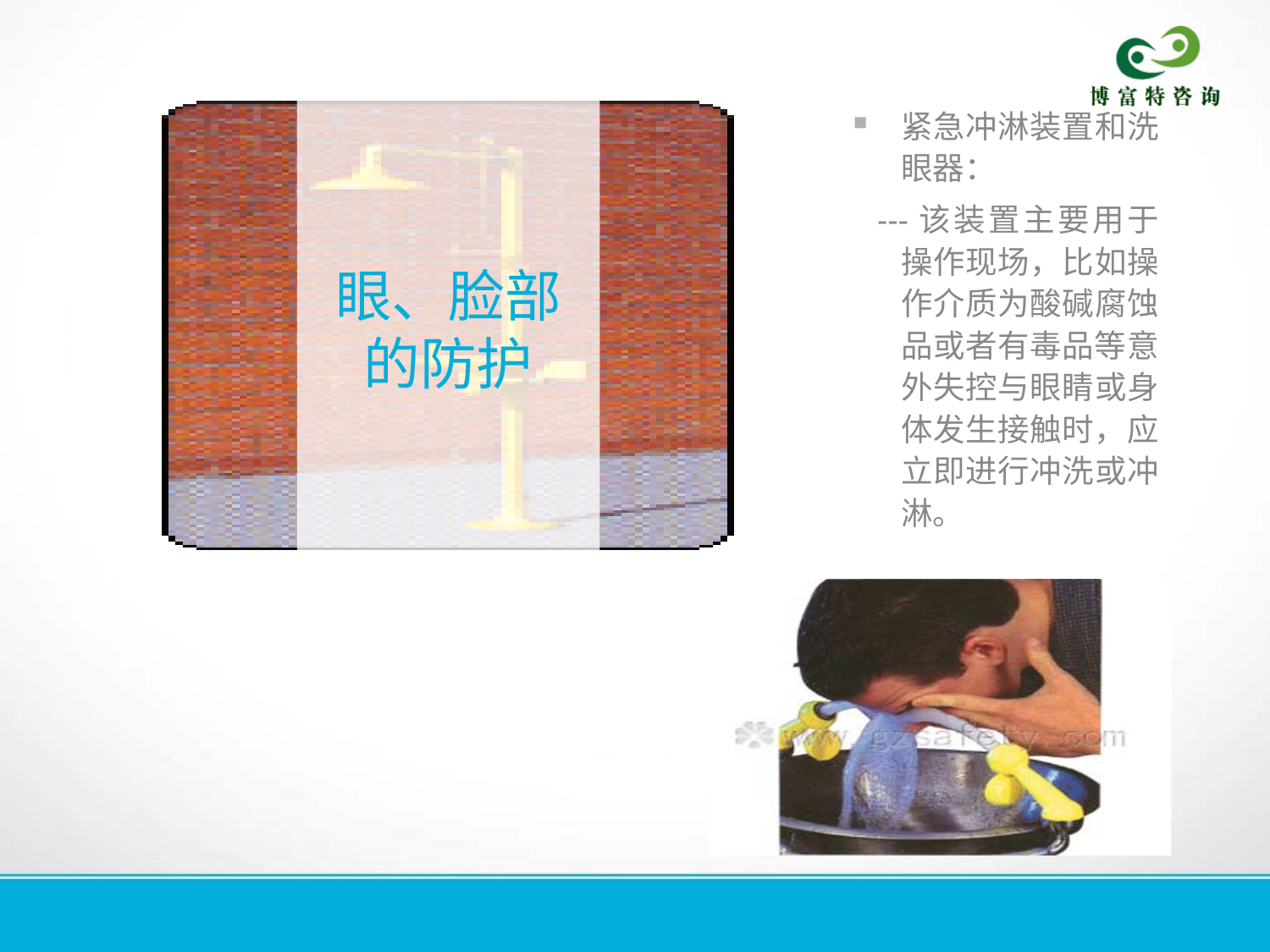

眼、脸部的防护
紧急冲淋装置和洗眼器：
  ---该装置主要用于操作现场，比如操作介质为酸碱腐蚀品或者有毒品等意外失控与眼睛或身体发生接触时，应立即进行冲洗或冲淋。